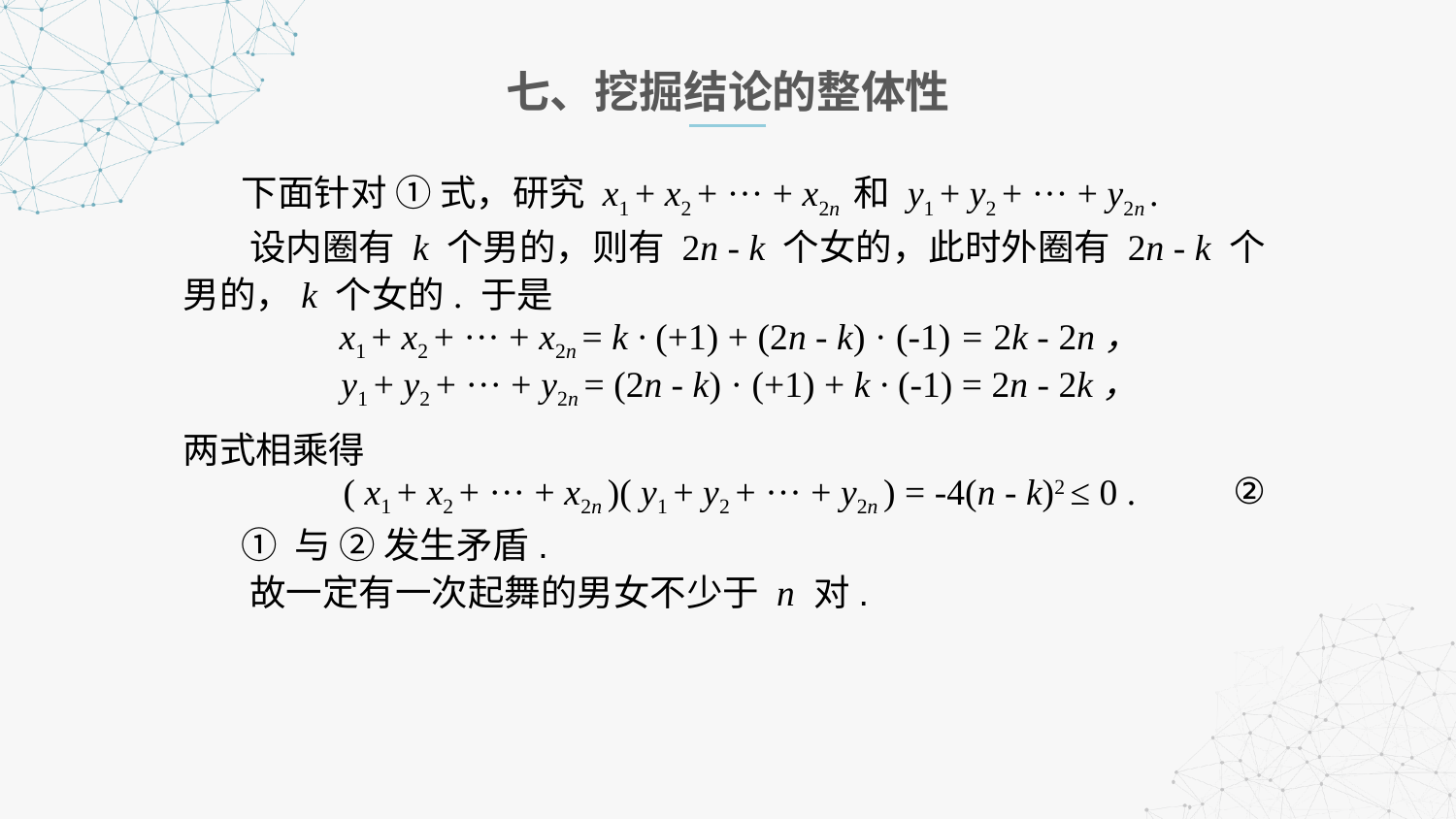

七、挖掘结论的整体性
      下面针对 ① 式，研究 x1 + x2 + ··· + x2n 和 y1 + y2 + ··· + y2n .
       设内圈有 k 个男的，则有 2n - k 个女的，此时外圈有 2n - k 个男的，k 个女的. 于是
x1 + x2 + ··· + x2n = k · (+1) + (2n - k) · (-1) = 2k - 2n，
y1 + y2 + ··· + y2n = (2n - k) · (+1) + k · (-1) = 2n - 2k，
两式相乘得
( x1 + x2 + ··· + x2n )( y1 + y2 + ··· + y2n ) = -4(n - k)2 ≤ 0 .
       ① 与 ② 发生矛盾.
       故一定有一次起舞的男女不少于 n 对.
②